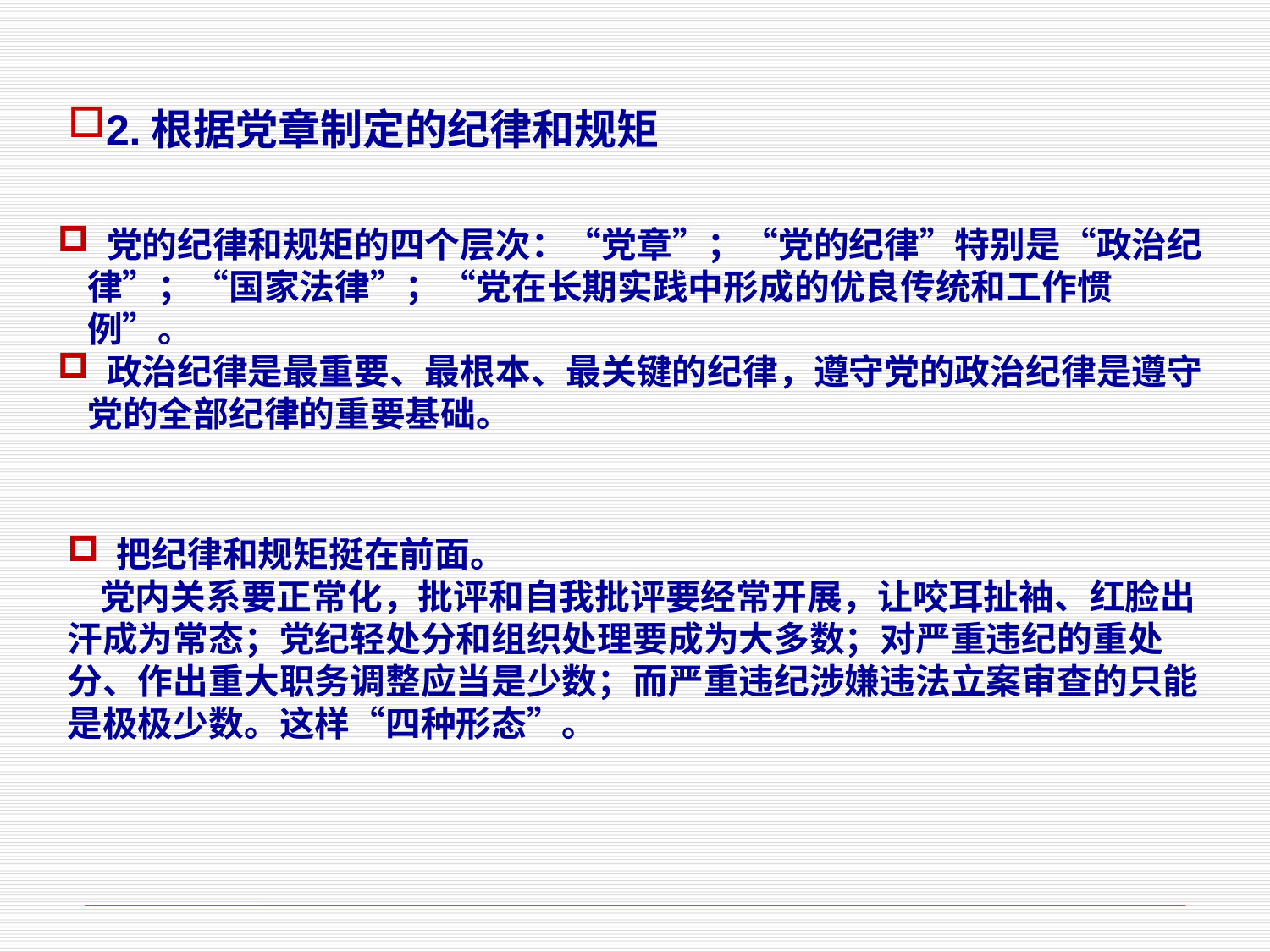

2.根据党章制定的纪律和规矩

 党的纪律和规矩的四个层次：“党章”；“党的纪律”特别是“政治纪律”；“国家法律”；“党在长期实践中形成的优良传统和工作惯例”。
 政治纪律是最重要、最根本、最关键的纪律，遵守党的政治纪律是遵守党的全部纪律的重要基础。
 把纪律和规矩挺在前面。
   党内关系要正常化，批评和自我批评要经常开展，让咬耳扯袖、红脸出汗成为常态；党纪轻处分和组织处理要成为大多数；对严重违纪的重处分、作出重大职务调整应当是少数；而严重违纪涉嫌违法立案审查的只能是极极少数。这样“四种形态”。